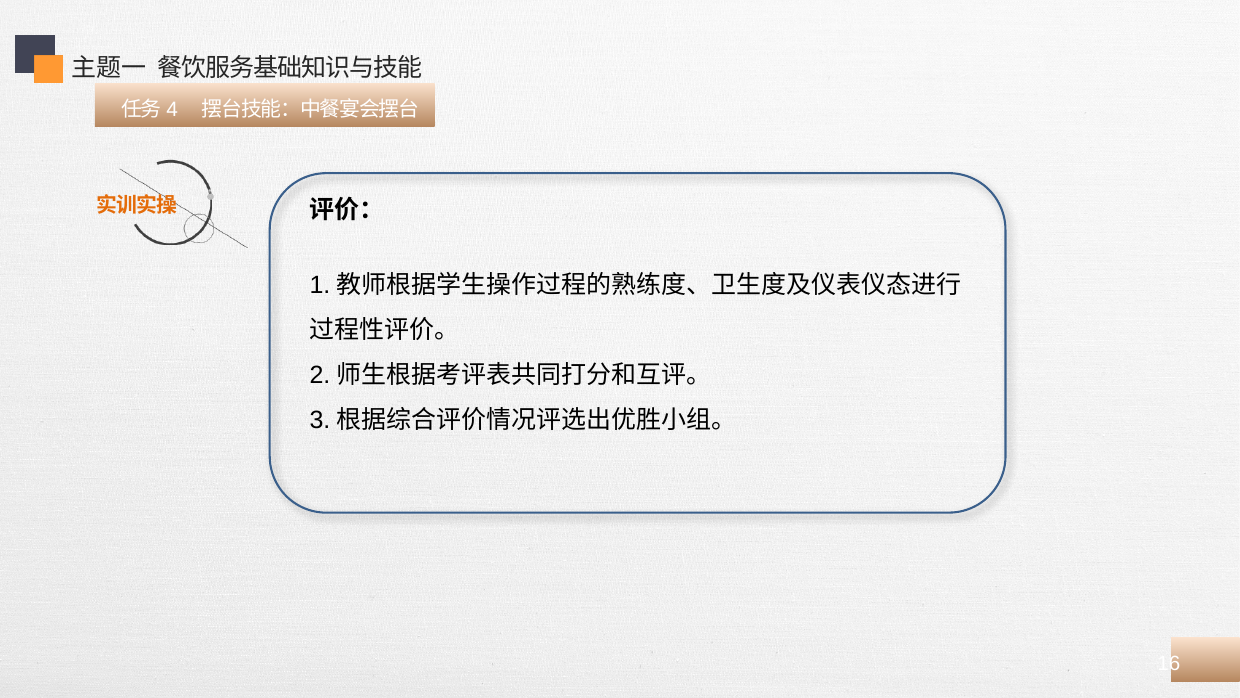

主题一  餐饮服务基础知识与技能

 任务4    摆台技能：中餐宴会摆台

评价：

1.教师根据学生操作过程的熟练度、卫生度及仪表仪态进行过程性评价。
2.师生根据考评表共同打分和互评。
3.根据综合评价情况评选出优胜小组。